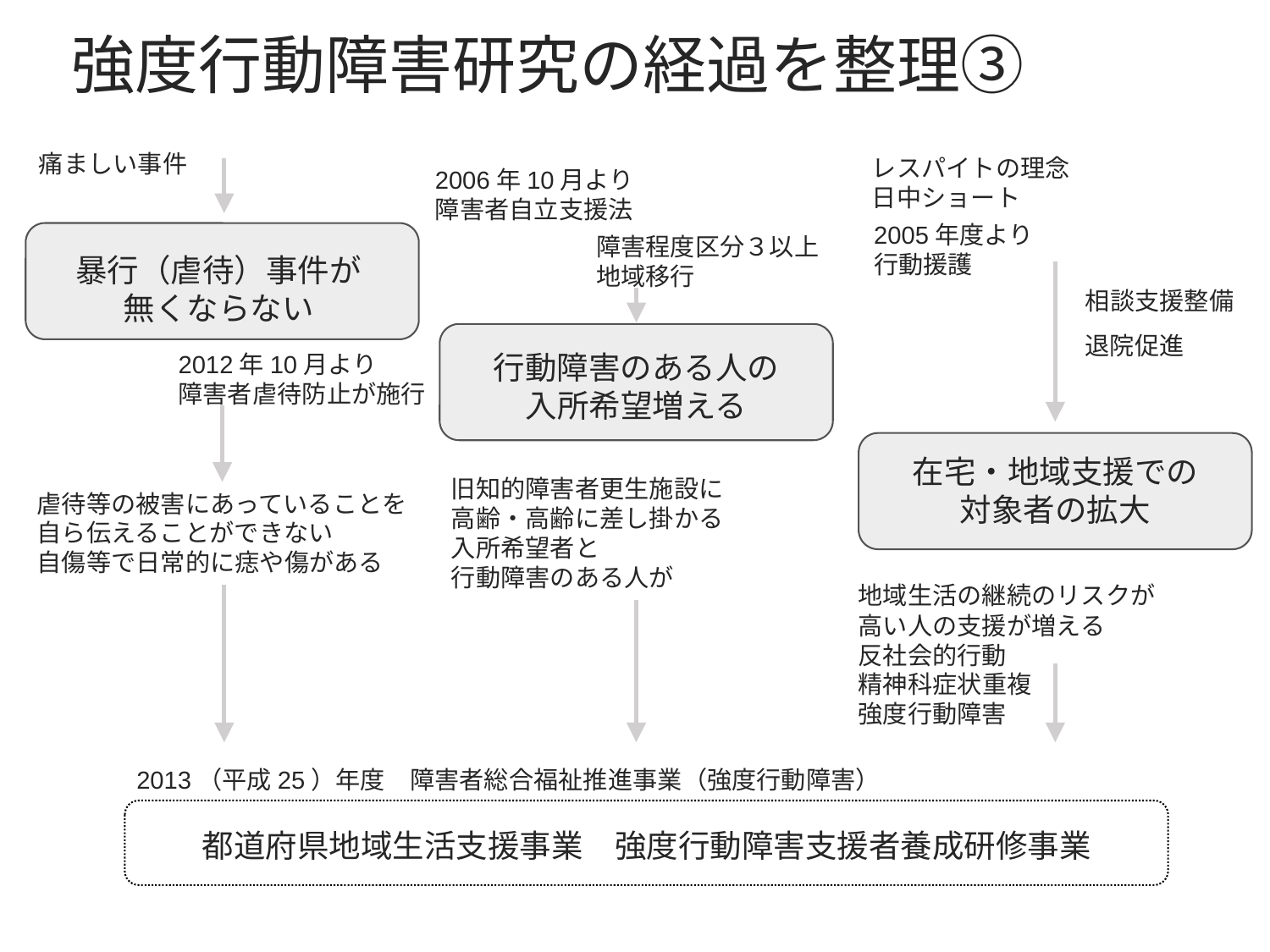

# 強度行動障害研究の経過を整理③
痛ましい事件
レスパイトの理念
日中ショート
2006年10月より
障害者自立支援法
2005年度より
行動援護

障害程度区分３以上
地域移行
暴行（虐待）事件が
無くならない
相談支援整備
退院促進

行動障害のある人の
入所希望増える
2012年10月より
障害者虐待防止が施行

在宅・地域支援での
対象者の拡大
旧知的障害者更生施設に
高齢・高齢に差し掛かる
入所希望者と
行動障害のある人が
虐待等の被害にあっていることを
自ら伝えることができない
自傷等で日常的に痣や傷がある
地域生活の継続のリスクが
高い人の支援が増える
反社会的行動
精神科症状重複
強度行動障害
2013（平成25）年度　障害者総合福祉推進事業（強度行動障害）

都道府県地域生活支援事業　強度行動障害支援者養成研修事業